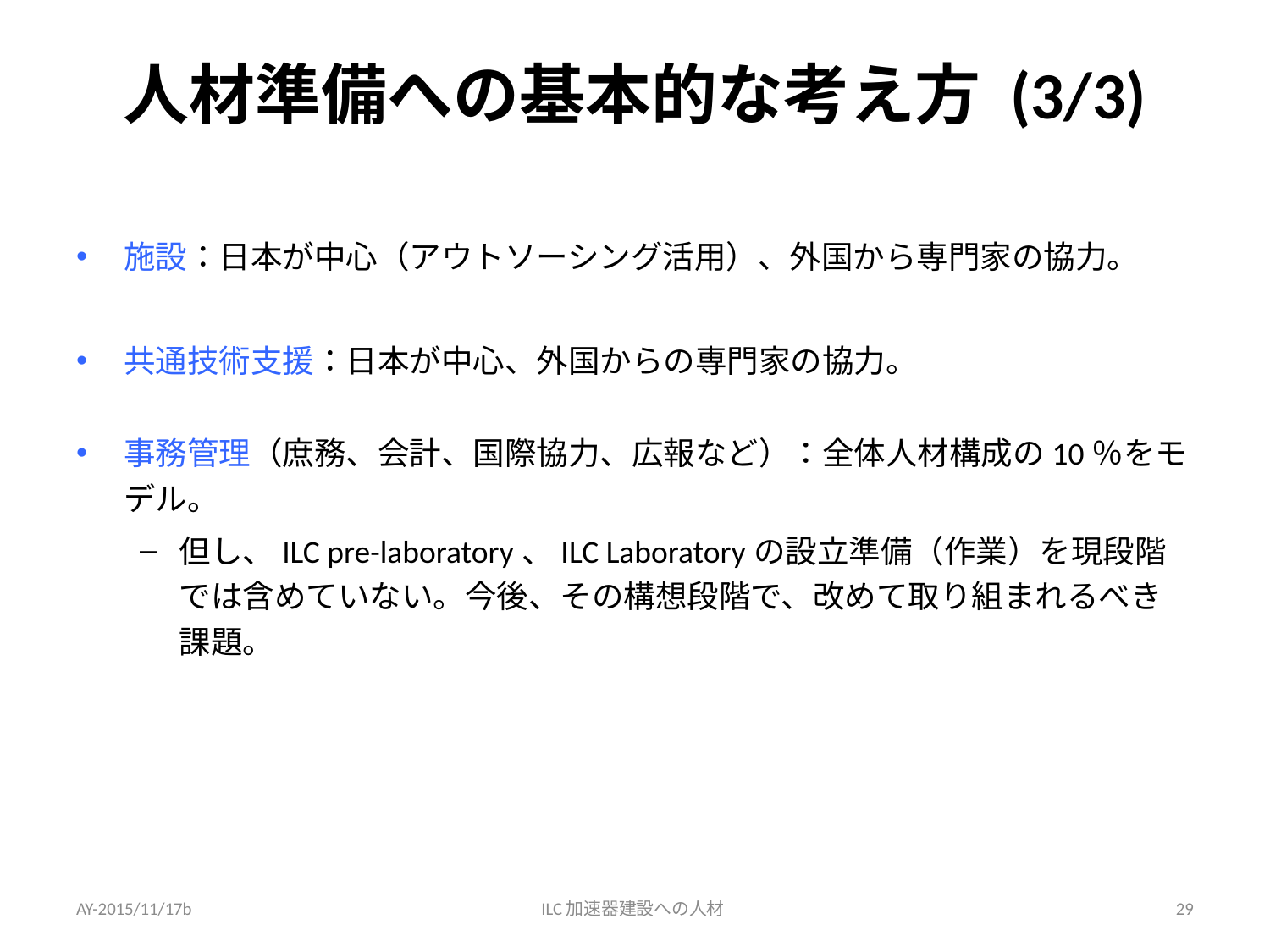

# 人材準備への基本的な考え方 (3/3)
施設：日本が中心（アウトソーシング活用）、外国から専門家の協力。

共通技術支援：日本が中心、外国からの専門家の協力。

事務管理（庶務、会計、国際協力、広報など）：全体人材構成の10％をモデル。
但し、ILC pre-laboratory、ILC Laboratoryの設立準備（作業）を現段階では含めていない。今後、その構想段階で、改めて取り組まれるべき課題。
AY-2015/11/17b
ILC加速器建設への人材
29